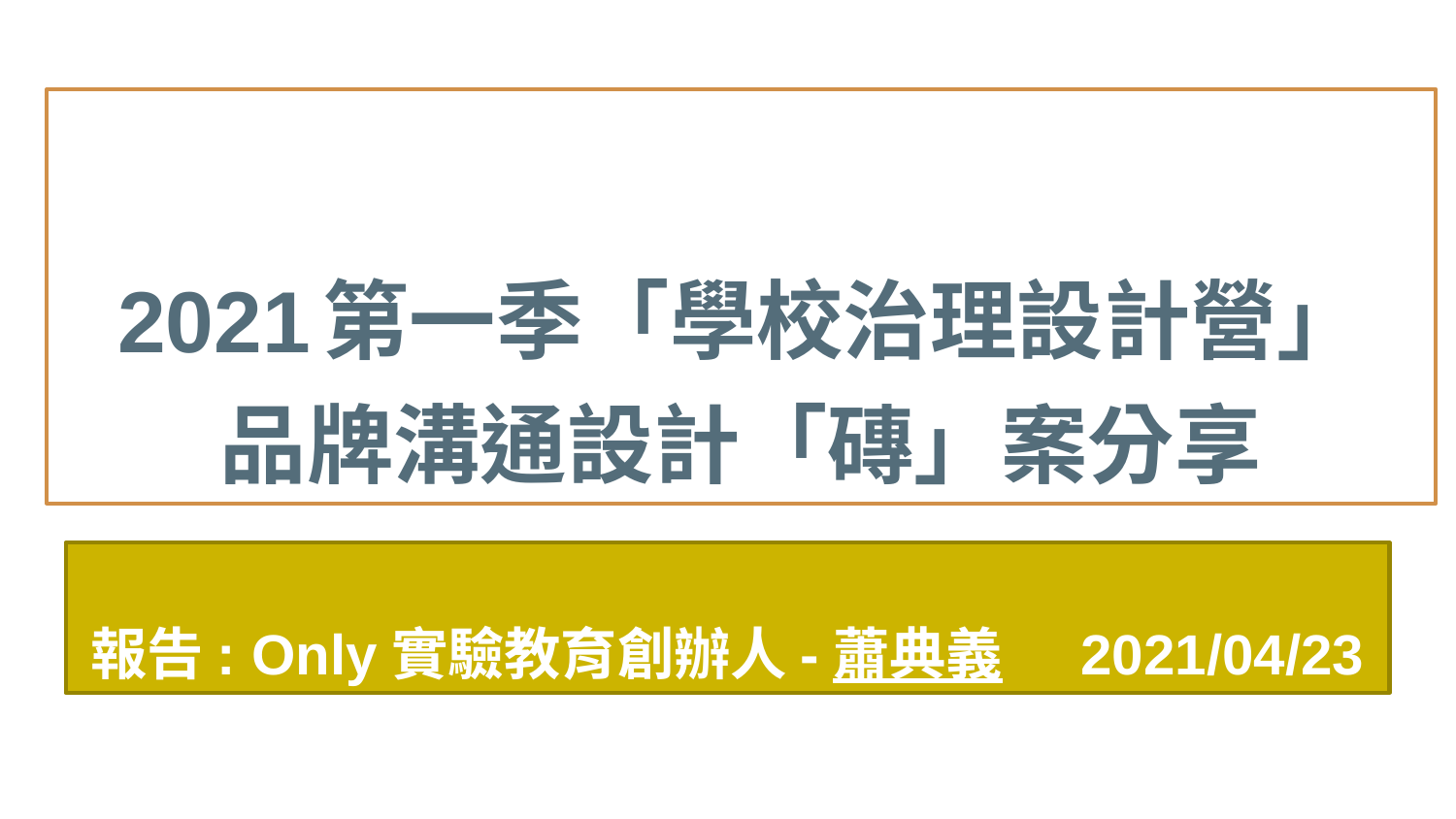

2021第一季「學校治理設計營」
品牌溝通設計「磚」案分享

報告: Only實驗教育創辦人-蕭典義     2021/04/23